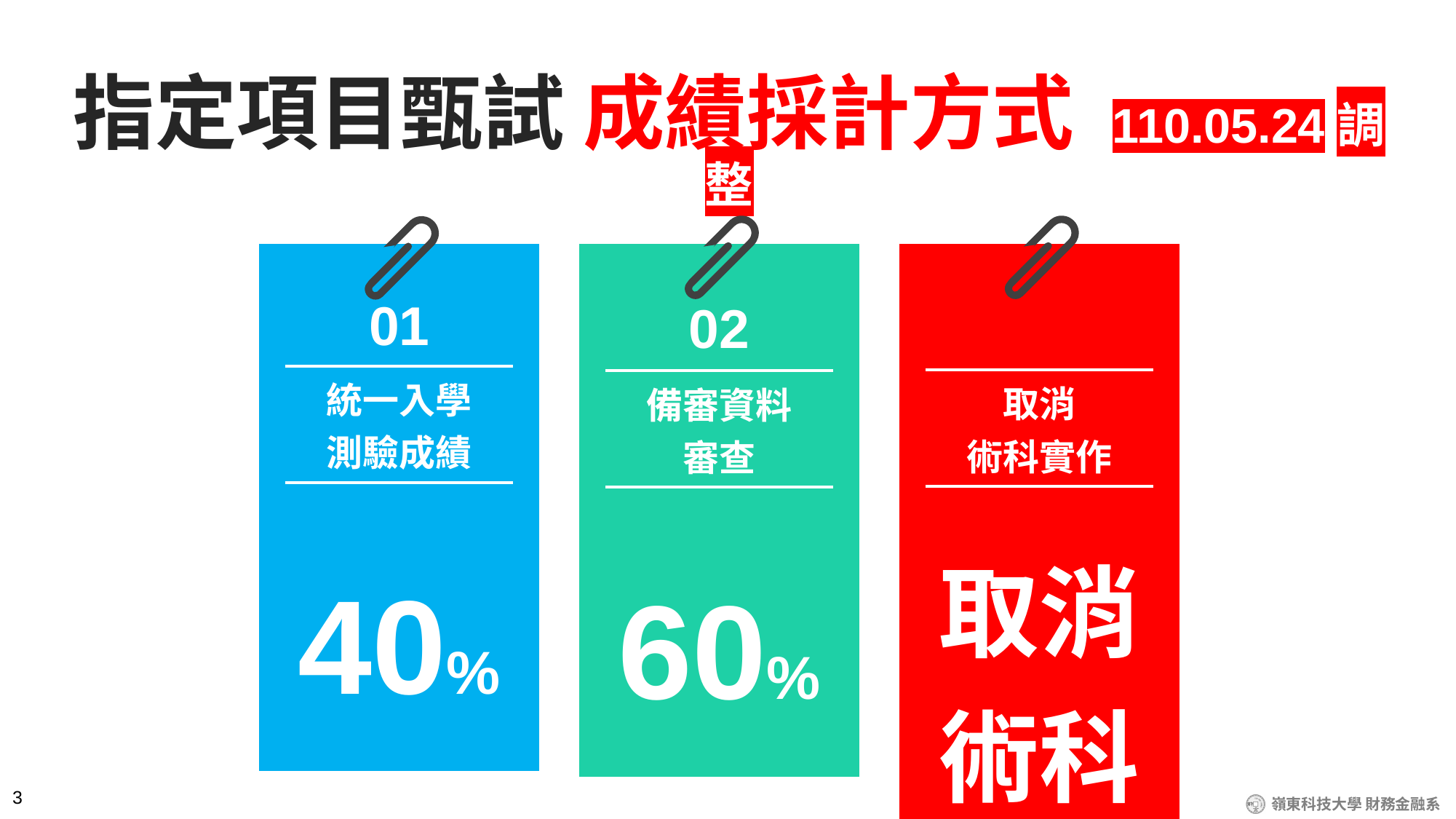

指定項目甄試 成績採計方式 110.05.24調整

|  |  |  |
| --- | --- | --- |
|  | 01 |  |
|  | 統一入學 測驗成績 |  |
|  |  |  |
|  | 40% |  |
|  |  |  |
|  |  |  |
|  |  |  |
| --- | --- | --- |
|  |  |  |
|  | 取消 術科實作 |  |
|  |  |  |
|  | 取消 術科 |  |
|  |  |  |
|  |  |  |
|  |  |  |
| --- | --- | --- |
|  | 02 |  |
|  | 備審資料 審查 |  |
|  |  |  |
|  | 60% |  |
|  |  |  |
|  |  |  |